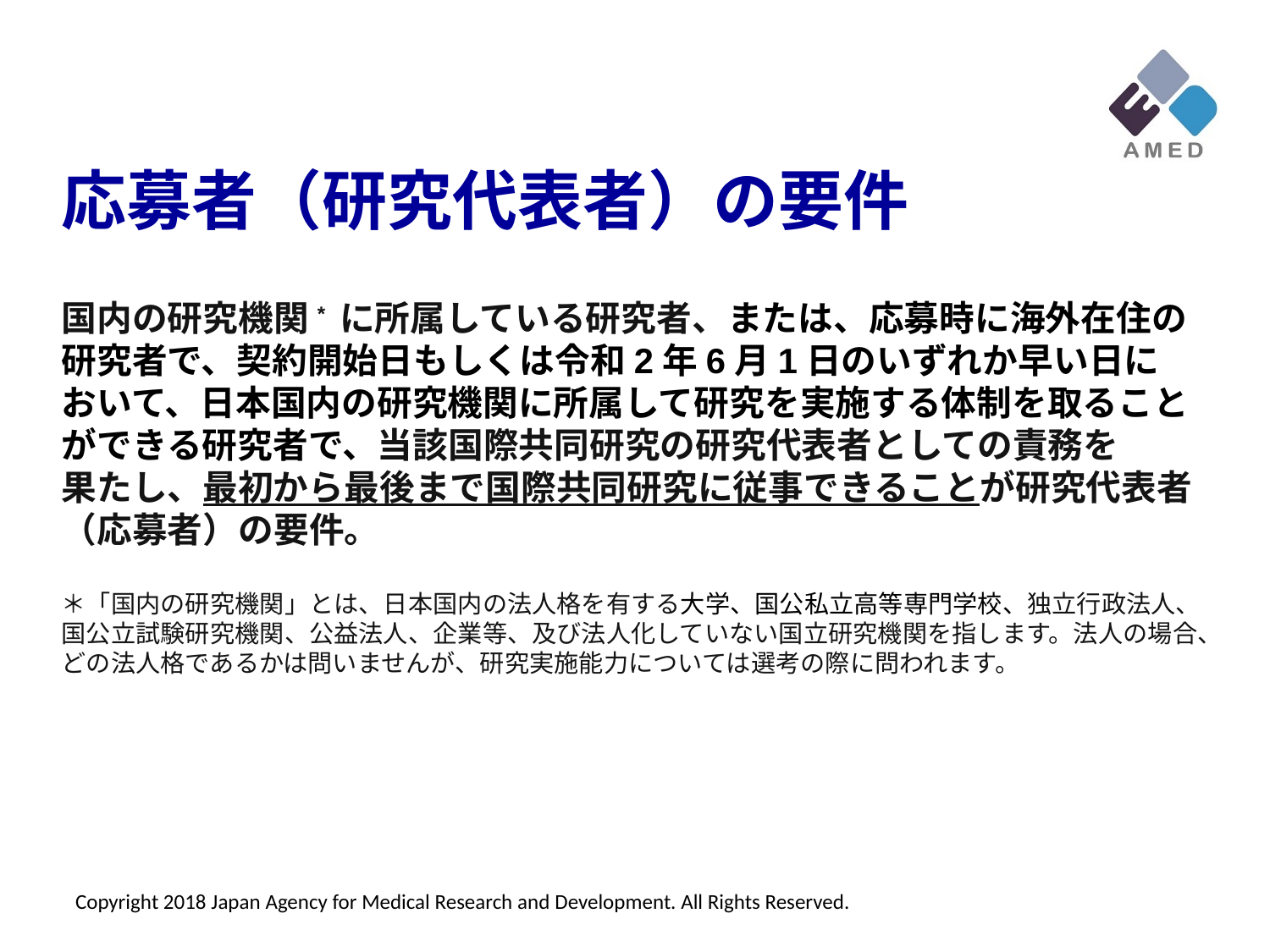

応募者（研究代表者）の要件
国内の研究機関* に所属している研究者、または、応募時に海外在住の
研究者で、契約開始日もしくは令和2年6月1日のいずれか早い日に
おいて、日本国内の研究機関に所属して研究を実施する体制を取ることができる研究者で、当該国際共同研究の研究代表者としての責務を
果たし、最初から最後まで国際共同研究に従事できることが研究代表者
（応募者）の要件。

＊「国内の研究機関」とは、日本国内の法人格を有する大学、国公私立高等専門学校、独立行政法人、国公立試験研究機関、公益法人、企業等、及び法人化していない国立研究機関を指します。法人の場合、どの法人格であるかは問いませんが、研究実施能力については選考の際に問われます。
Copyright 2018 Japan Agency for Medical Research and Development. All Rights Reserved.